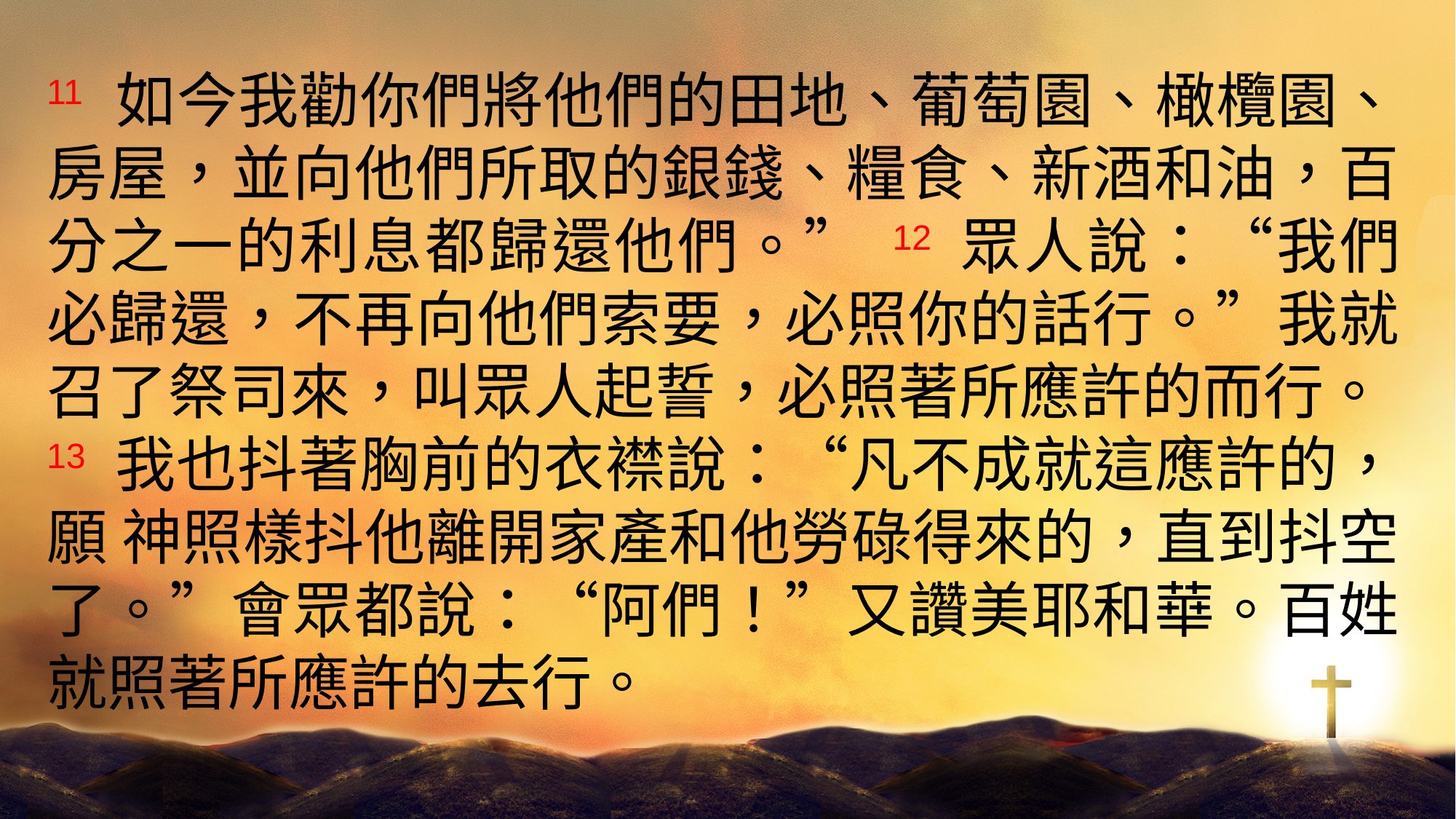

11 如今我勸你們將他們的田地、葡萄園、橄欖園、房屋，並向他們所取的銀錢、糧食、新酒和油，百分之一的利息都歸還他們。” 12 眾人說：“我們必歸還，不再向他們索要，必照你的話行。”我就召了祭司來，叫眾人起誓，必照著所應許的而行。13 我也抖著胸前的衣襟說：“凡不成就這應許的，願 神照樣抖他離開家產和他勞碌得來的，直到抖空了。”會眾都說：“阿們！”又讚美耶和華。百姓就照著所應許的去行。